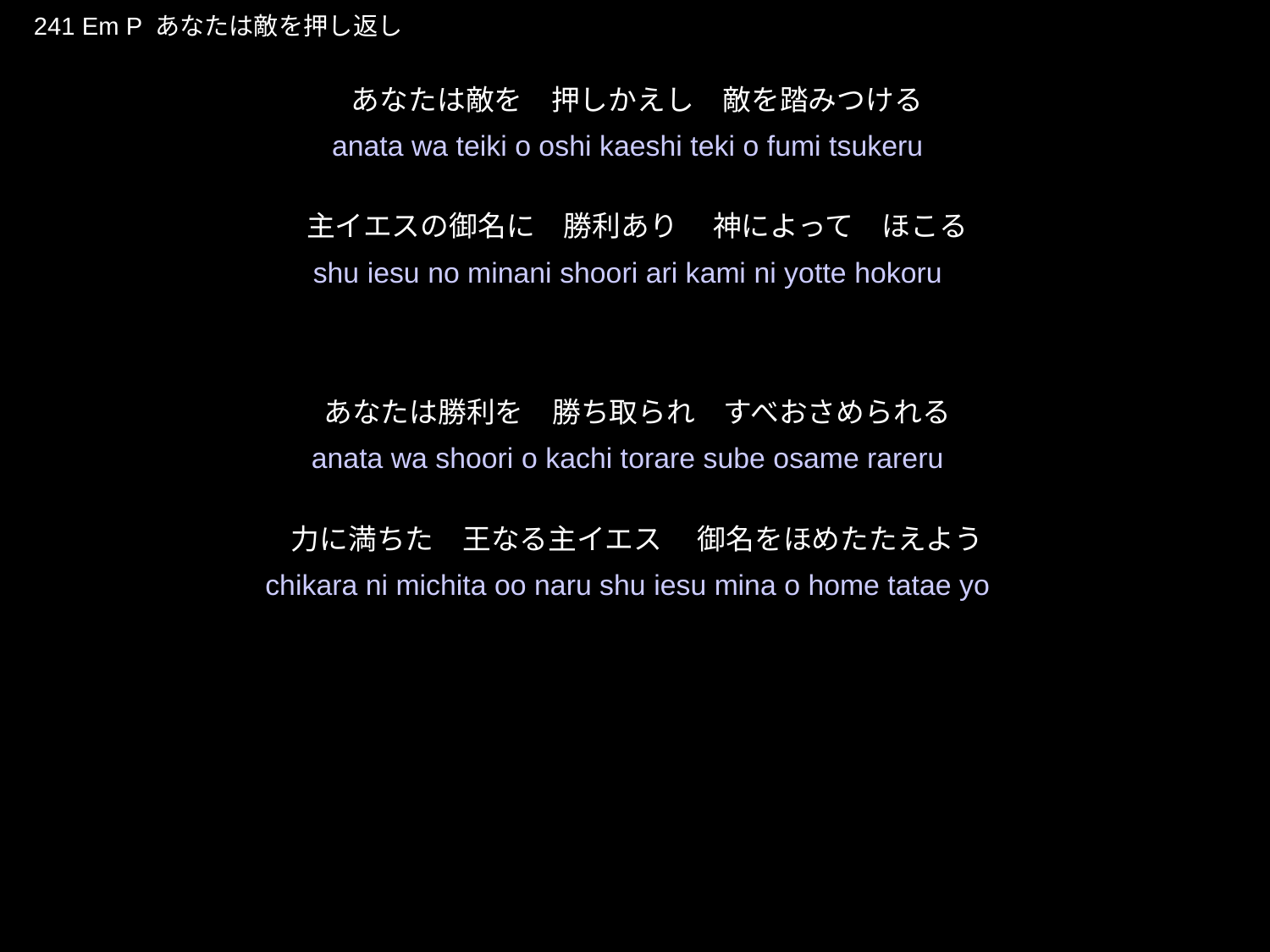

あなたはてきをおしかえし
★P
241 Em P あなたは敵を押し返し
あなたは敵を　押しかえし　敵を踏みつける
主イエスの御名に　勝利あり 　神によって　ほこる
あなたは勝利を　勝ち取られ　すべおさめられる
力に満ちた　王なる主イエス　 御名をほめたたえよう
★３
anata wa teiki o oshi kaeshi teki o fumi tsukeru
shu iesu no minani shoori ari kami ni yotte hokoru
anata wa shoori o kachi torare sube osame rareru
chikara ni michita oo naru shu iesu mina o home tatae yo